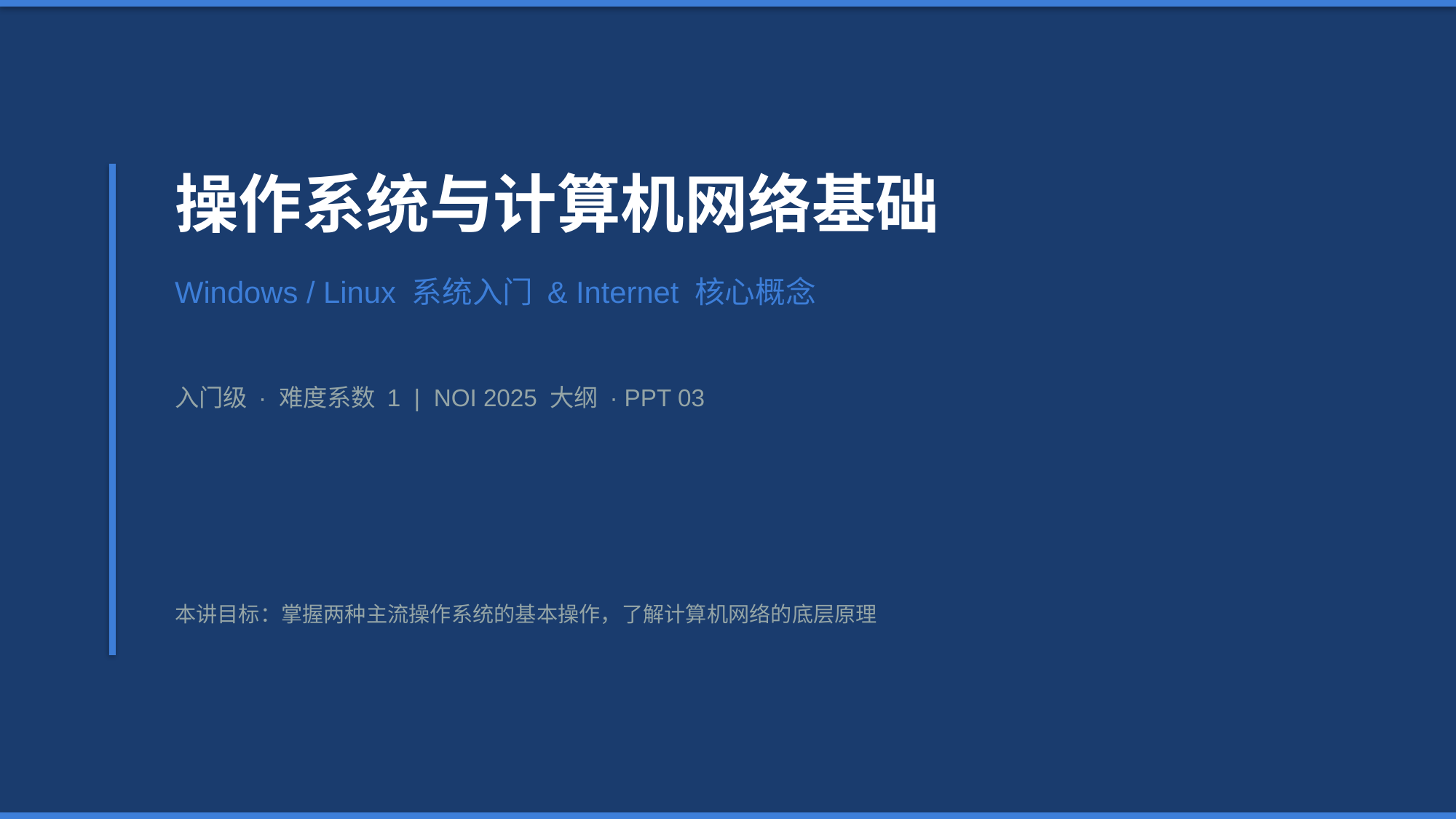

操作系统与计算机网络基础
Windows / Linux 系统入门 & Internet 核心概念
入门级 · 难度系数 1  |  NOI 2025 大纲 · PPT 03
本讲目标：掌握两种主流操作系统的基本操作，了解计算机网络的底层原理